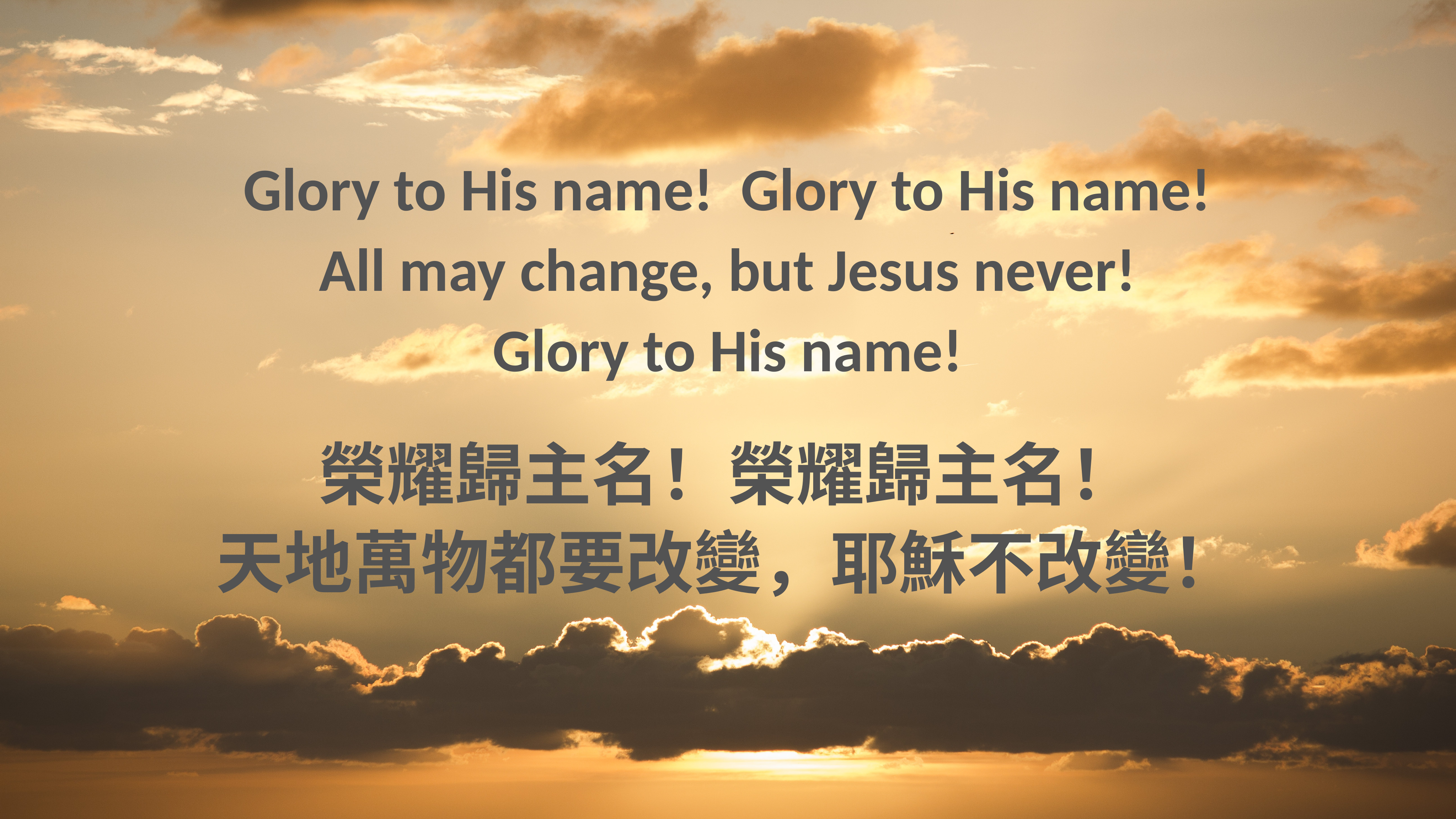

Glory to His name!  Glory to His name!
All may change, but Jesus never!
Glory to His name!
榮耀歸主名！榮耀歸主名！
天地萬物都要改變，耶穌不改變！
5